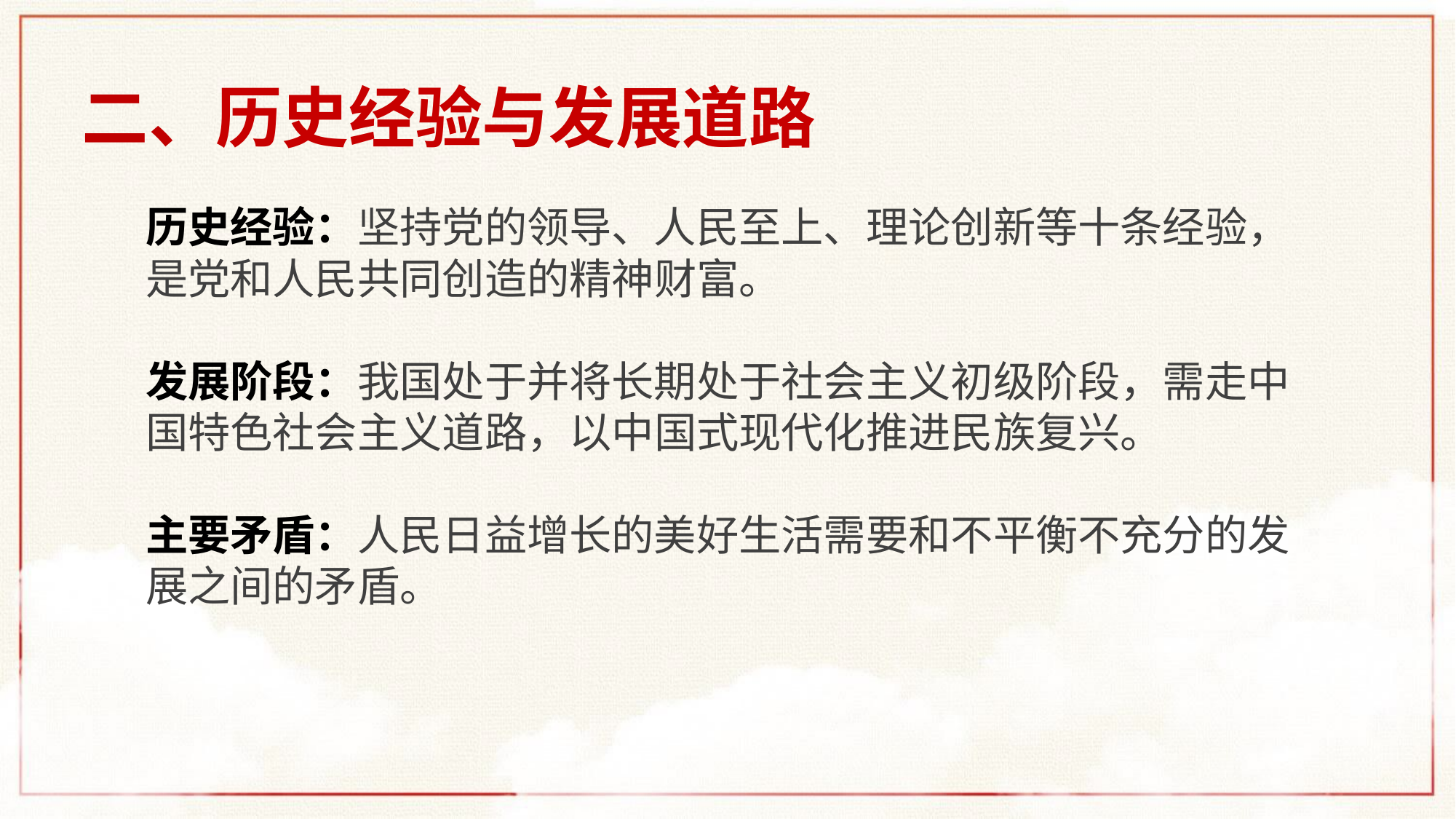

# 二、历史经验与发展道路
历史经验：坚持党的领导、人民至上、理论创新等十条经验，是党和人民共同创造的精神财富。

发展阶段：我国处于并将长期处于社会主义初级阶段，需走中国特色社会主义道路，以中国式现代化推进民族复兴。

主要矛盾：人民日益增长的美好生活需要和不平衡不充分的发展之间的矛盾。